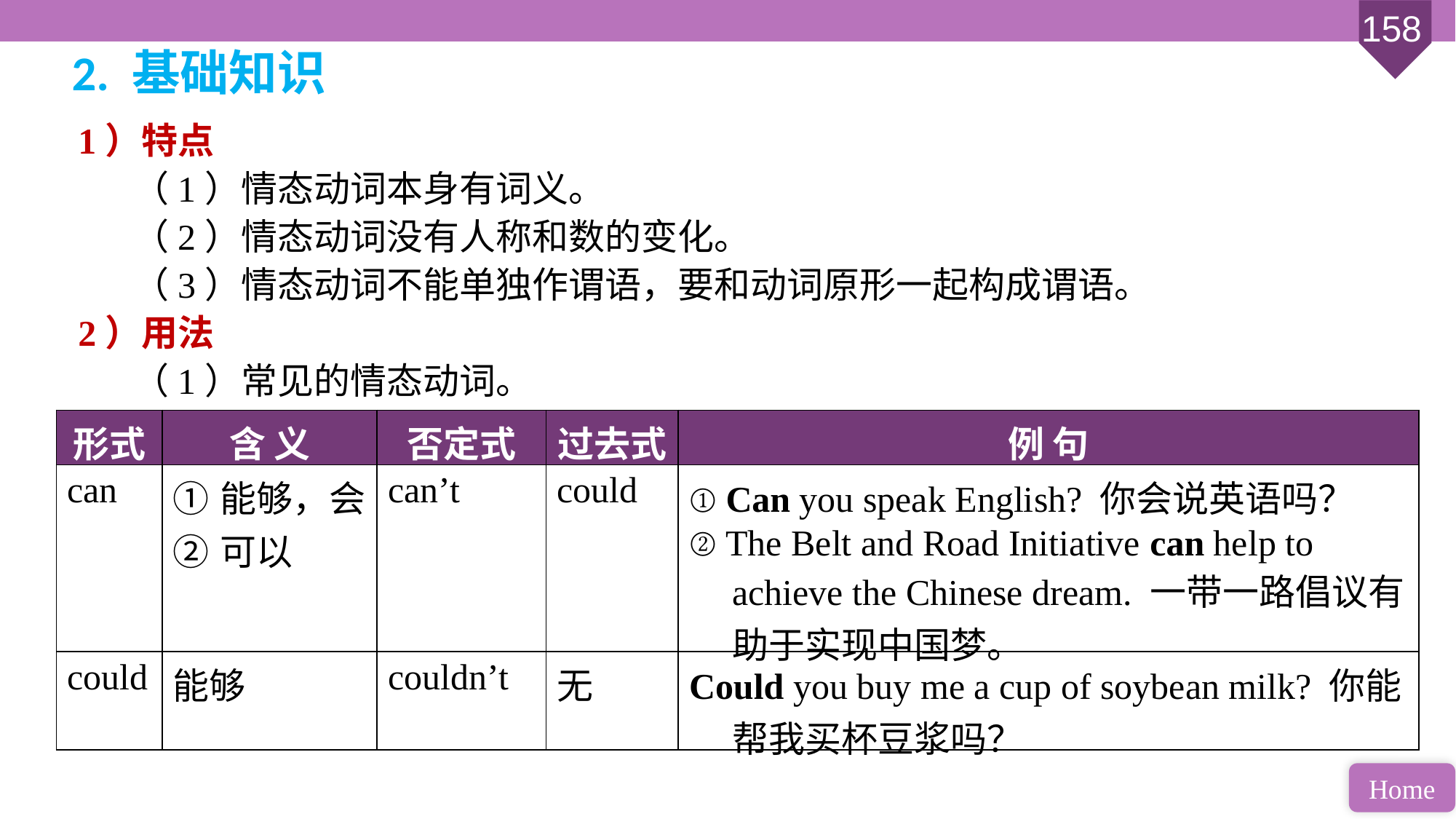

2. 基础知识
1）特点
（1）情态动词本身有词义。
（2）情态动词没有人称和数的变化。
（3）情态动词不能单独作谓语，要和动词原形一起构成谓语。
2）用法
（1）常见的情态动词。
| 形式 | 含 义 | 否定式 | 过去式 | 例 句 |
| --- | --- | --- | --- | --- |
| can | ①能够，会 ②可以 | can’t | could | ① Can you speak English? 你会说英语吗？ ② The Belt and Road Initiative can help to achieve the Chinese dream. 一带一路倡议有助于实现中国梦。 |
| could | 能够 | couldn’t | 无 | Could you buy me a cup of soybean milk? 你能帮我买杯豆浆吗？ |